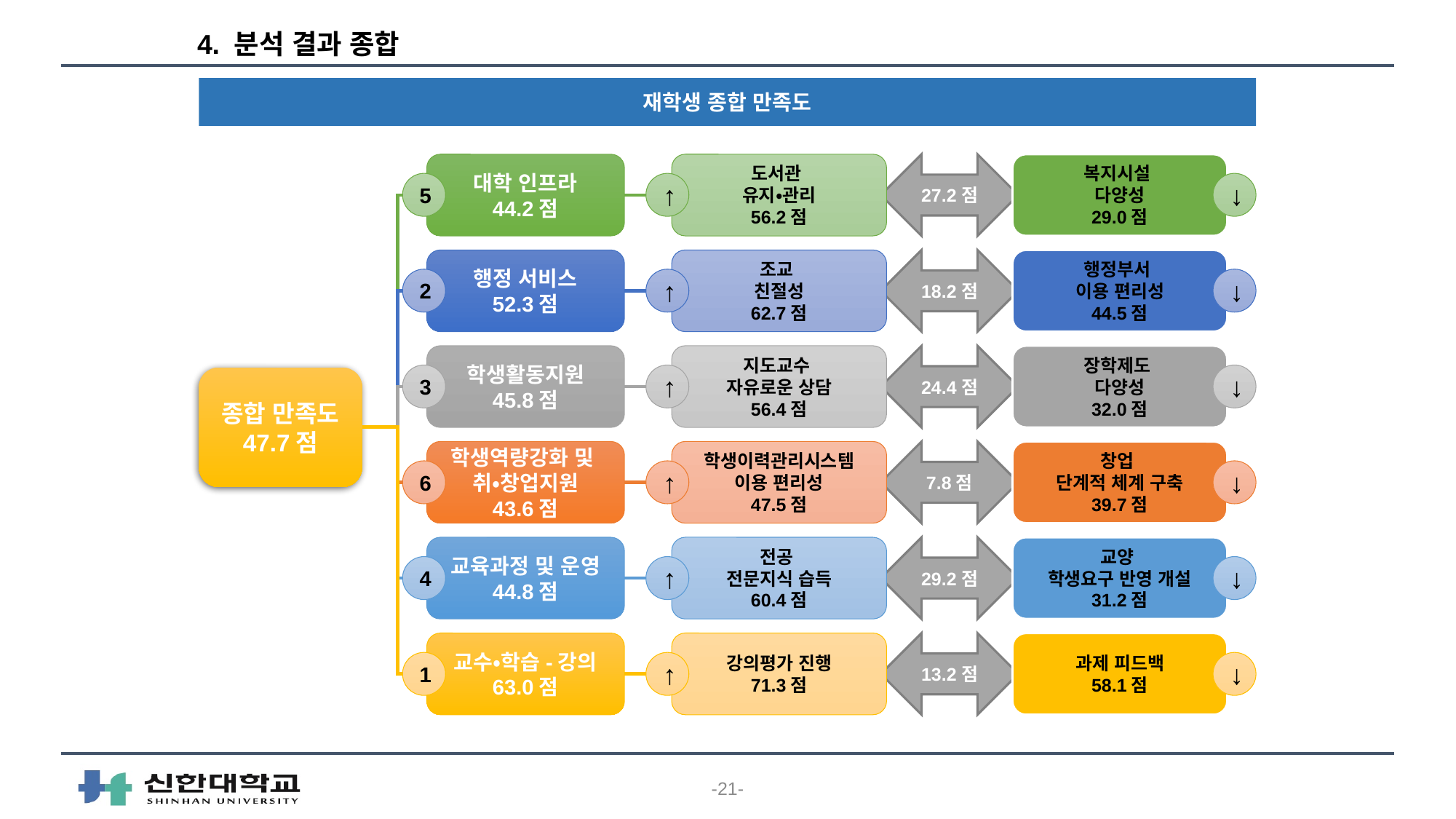

# 4. 분석 결과 종합
재학생 종합 만족도
대학 인프라
44.2점
5
2
3
6
4
1
행정 서비스
52.3점
학생활동지원
45.8점
학생역량강화 및
취•창업지원
43.6점
교육과정 및 운영
44.8점
교수•학습-강의
63.0점
도서관
유지•관리
56.2점
조교
친절성
62.7점
지도교수
자유로운 상담
56.4점
학생이력관리시스템 이용 편리성
47.5점
전공
전문지식 습득
60.4점
강의평가 진행
71.3점
↑
↑
↑
↑
↑
↑
27.2점
18.2점
24.4점
7.8점
29.2점
13.2점
복지시설
다양성
29.0점
행정부서
이용 편리성
44.5점
장학제도
다양성
32.0점
창업
단계적 체계 구축
39.7점
교양
학생요구 반영 개설
31.2점
과제 피드백
58.1점
↓
↓
↓
↓
↓
↓
종합 만족도
47.7점
-21-